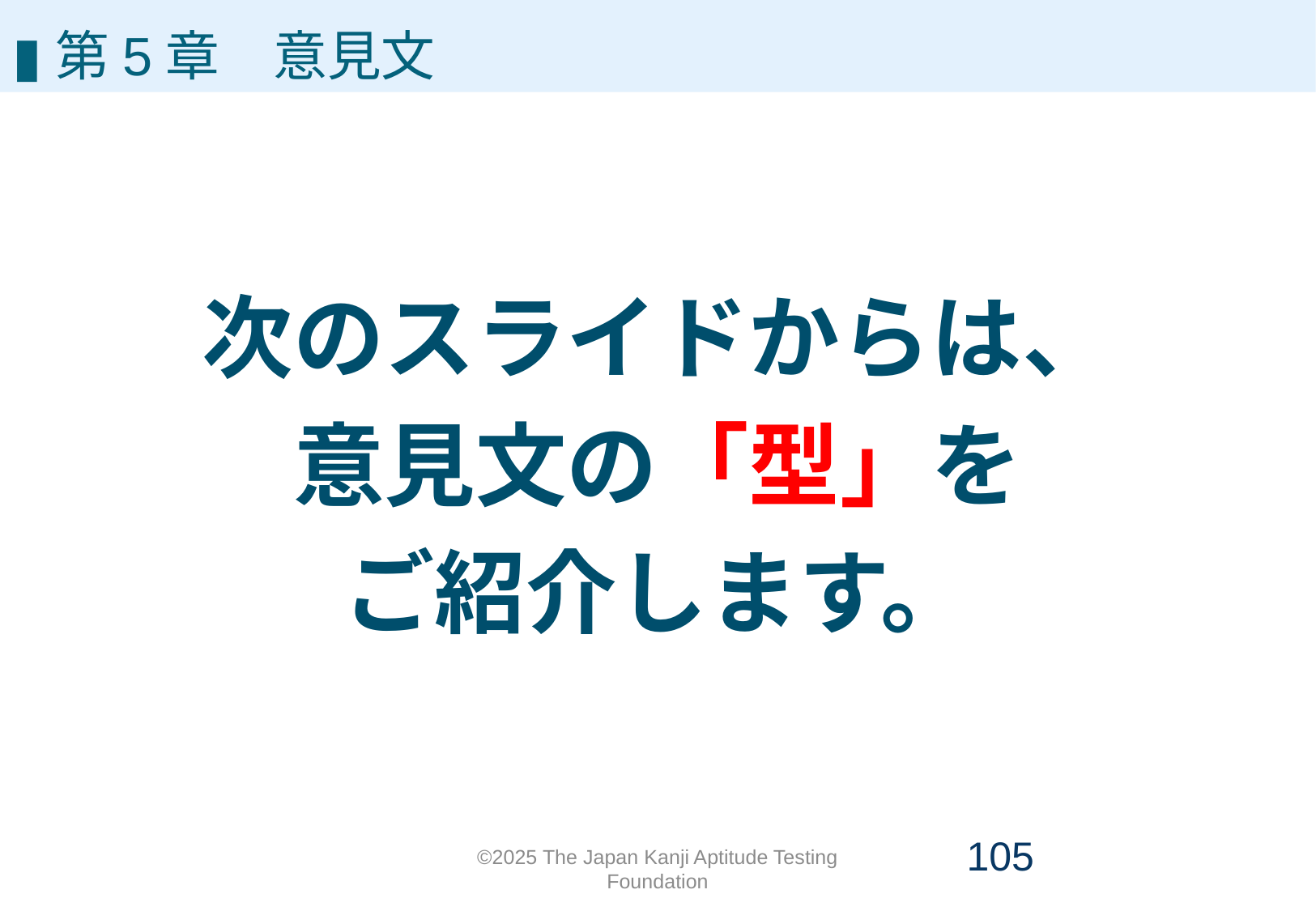

▮第5章　意見文

次のスライドからは、
意見文の「型」を
ご紹介します。

©2025 The Japan Kanji Aptitude Testing Foundation
105